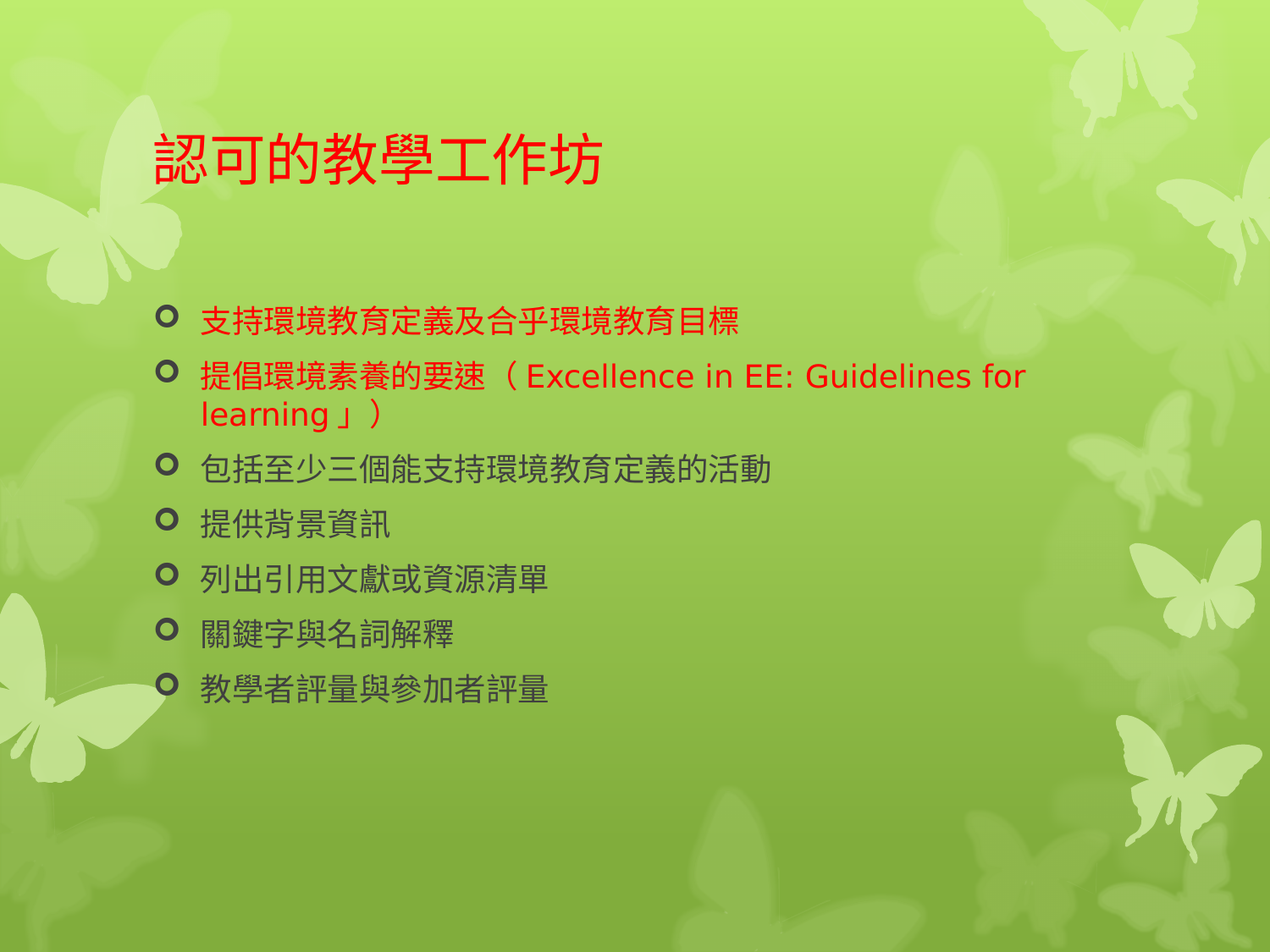

# 認可的教學工作坊
支持環境教育定義及合乎環境教育目標
提倡環境素養的要速（Excellence in EE: Guidelines for learning」）
包括至少三個能支持環境教育定義的活動
提供背景資訊
列出引用文獻或資源清單
關鍵字與名詞解釋
教學者評量與參加者評量